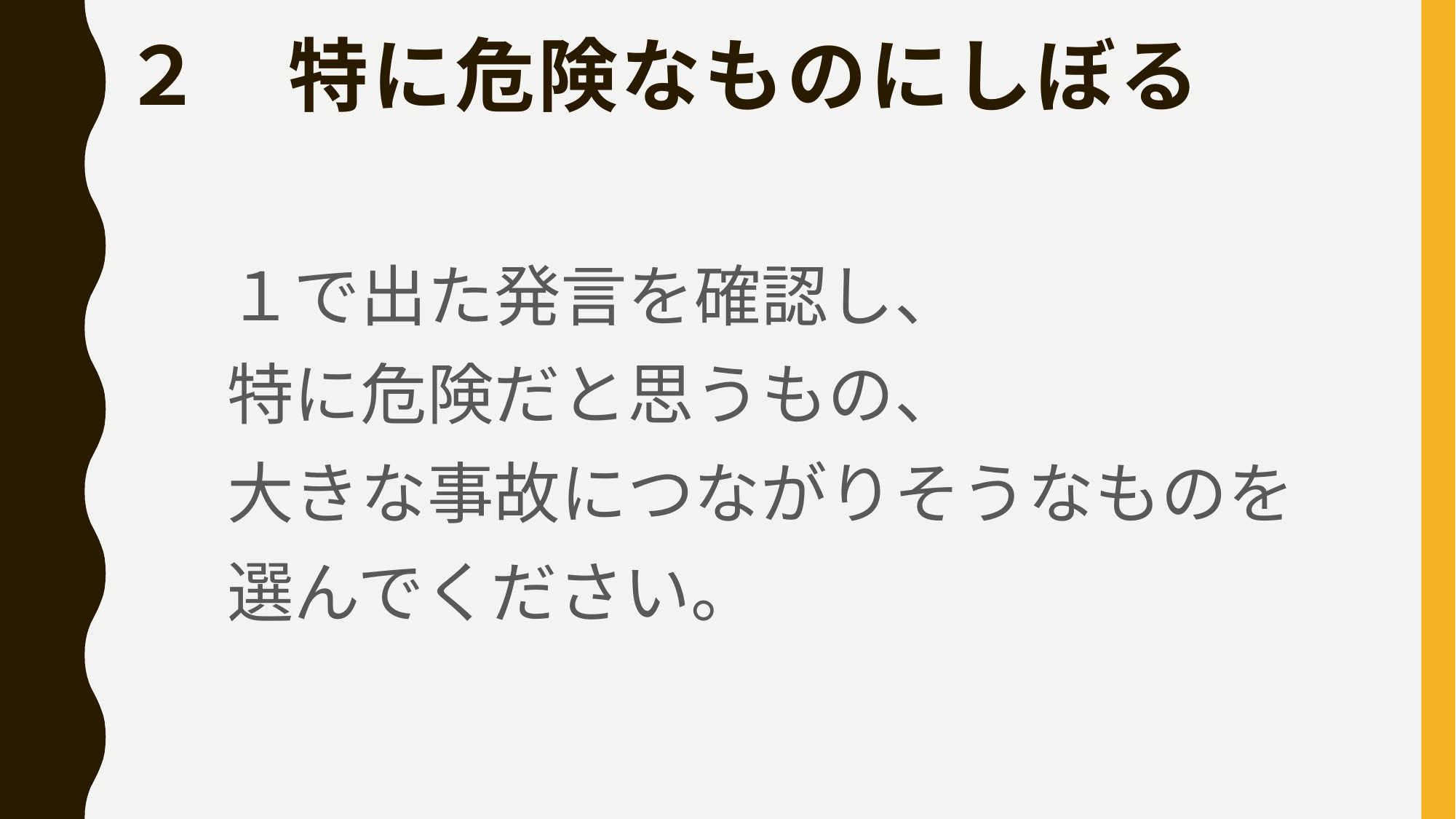

# ２　特に危険なものにしぼる
　１で出た発言を確認し、
　特に危険だと思うもの、
　大きな事故につながりそうなものを
　選んでください。